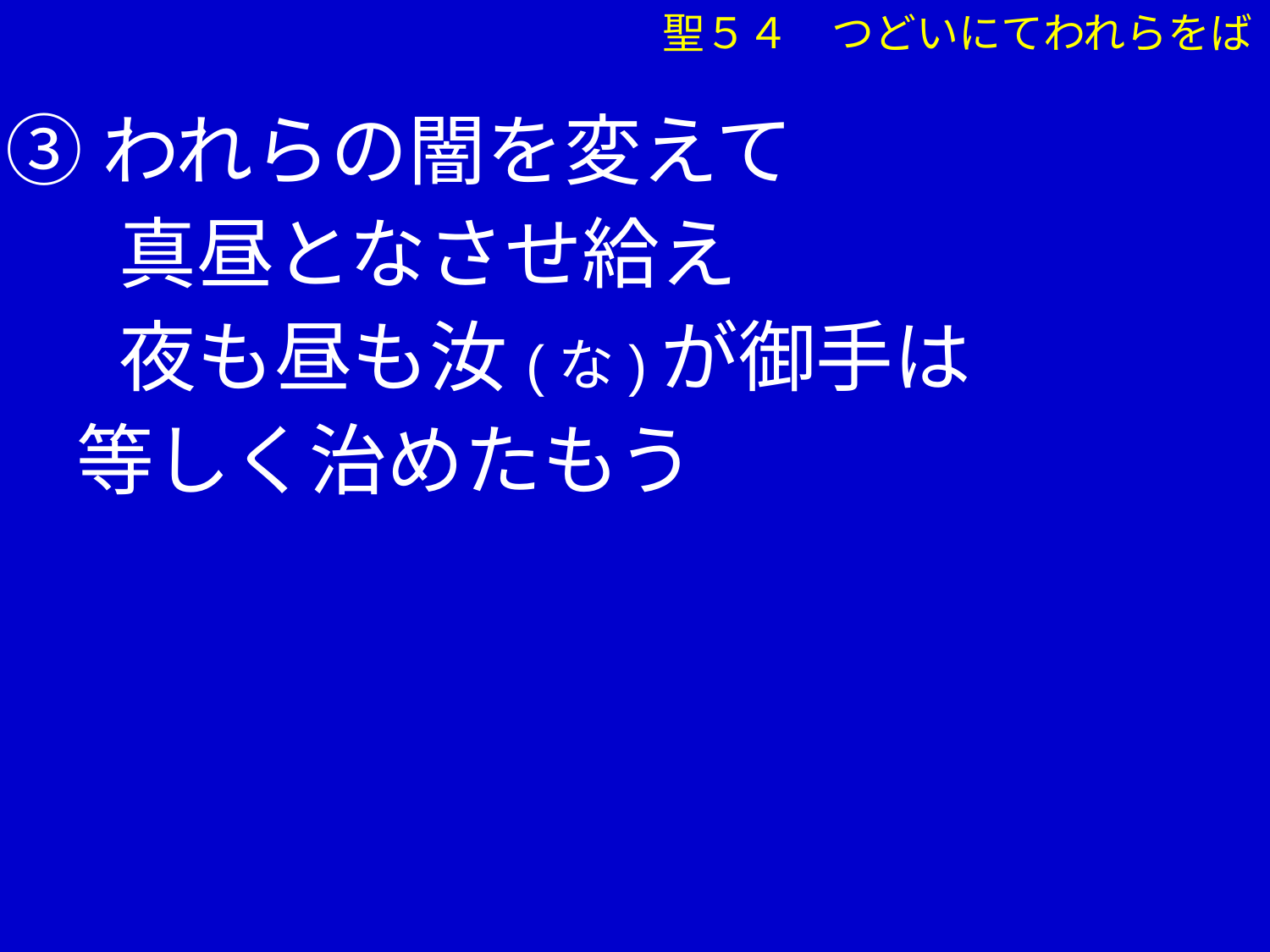

③われらの闇を変えて
 　真昼となさせ給え
 　夜も昼も汝(な)が御手は
   等しく治めたもう
聖５４　つどいにてわれらをば